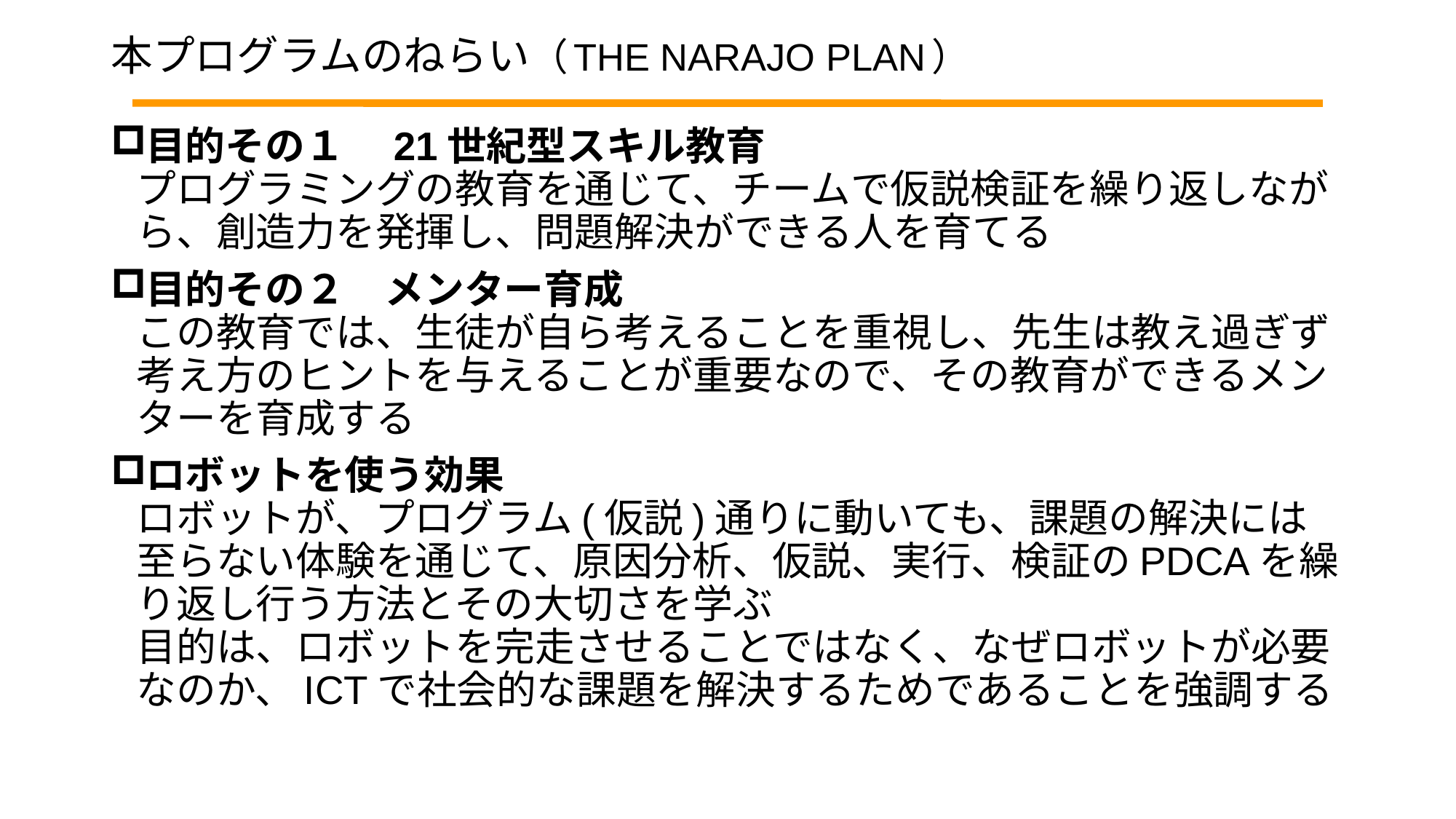

# 本プログラムのねらい（THE NARAJO PLAN）
目的その１　21世紀型スキル教育
プログラミングの教育を通じて、チームで仮説検証を繰り返しながら、創造力を発揮し、問題解決ができる人を育てる
目的その２　メンター育成
この教育では、生徒が自ら考えることを重視し、先生は教え過ぎず考え方のヒントを与えることが重要なので、その教育ができるメンターを育成する
ロボットを使う効果
ロボットが、プログラム(仮説)通りに動いても、課題の解決には至らない体験を通じて、原因分析、仮説、実行、検証のPDCAを繰り返し行う方法とその大切さを学ぶ
目的は、ロボットを完走させることではなく、なぜロボットが必要なのか、ICTで社会的な課題を解決するためであることを強調する